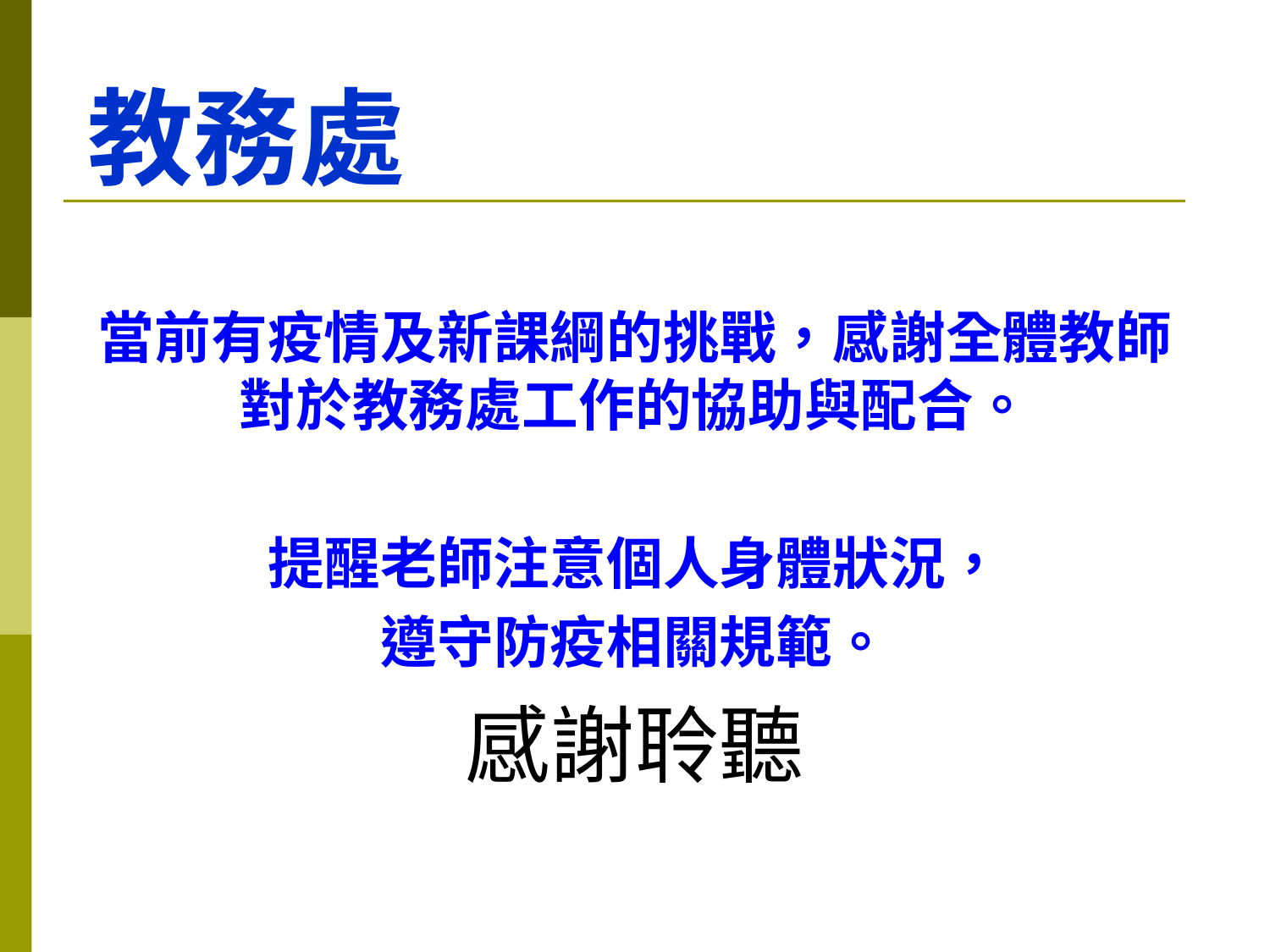

# 教務處

當前有疫情及新課綱的挑戰，感謝全體教師對於教務處工作的協助與配合。

提醒老師注意個人身體狀況，
遵守防疫相關規範。
感謝聆聽